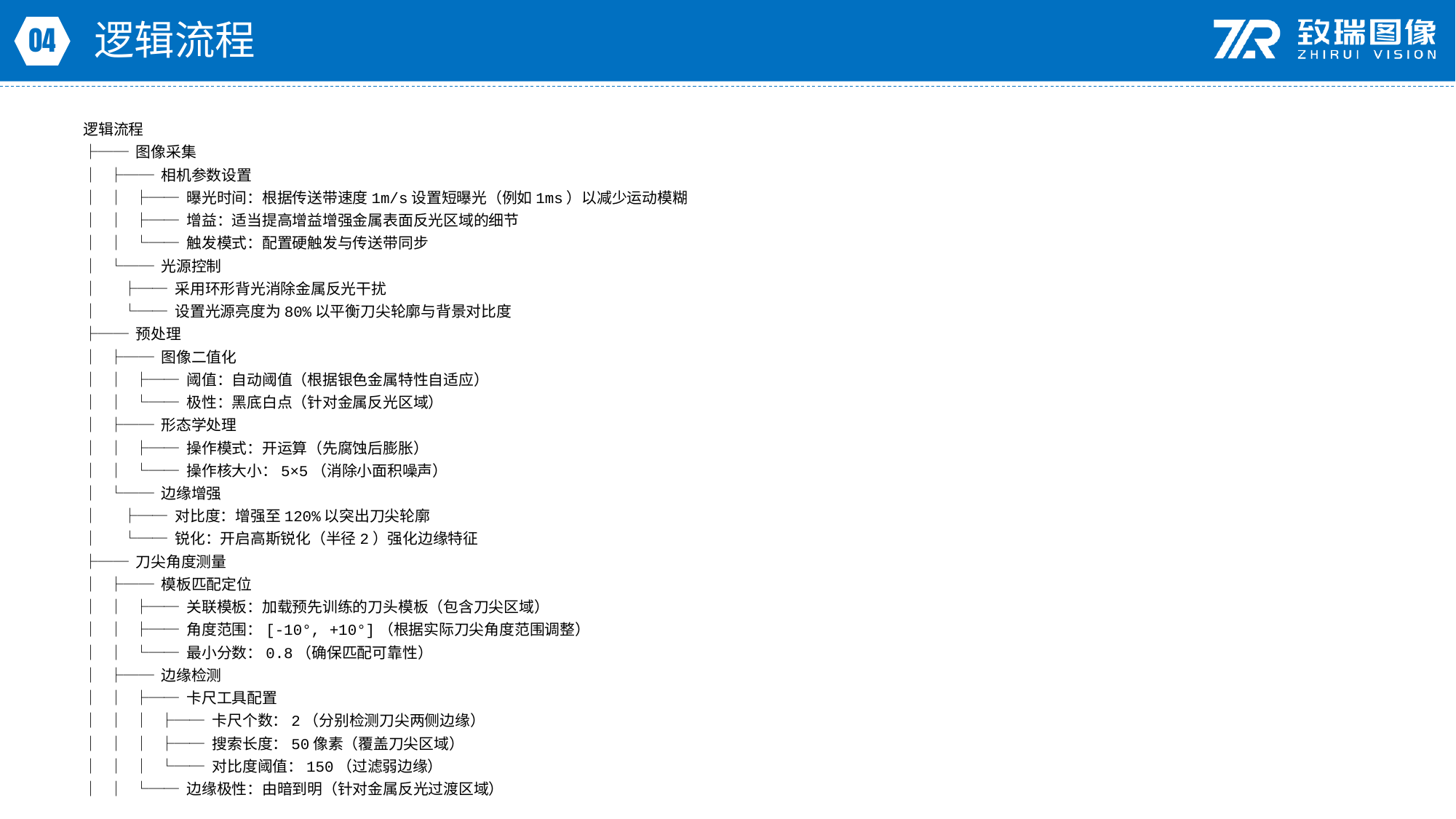

逻辑流程
04

逻辑流程
├── 图像采集
│   ├── 相机参数设置
│   │   ├── 曝光时间：根据传送带速度1m/s设置短曝光（例如1ms）以减少运动模糊
│   │   ├── 增益：适当提高增益增强金属表面反光区域的细节
│   │   └── 触发模式：配置硬触发与传送带同步
│   └── 光源控制
│       ├── 采用环形背光消除金属反光干扰
│       └── 设置光源亮度为80%以平衡刀尖轮廓与背景对比度
├── 预处理
│   ├── 图像二值化
│   │   ├── 阈值：自动阈值（根据银色金属特性自适应）
│   │   └── 极性：黑底白点（针对金属反光区域）
│   ├── 形态学处理
│   │   ├── 操作模式：开运算（先腐蚀后膨胀）
│   │   └── 操作核大小：5×5（消除小面积噪声）
│   └── 边缘增强
│       ├── 对比度：增强至120%以突出刀尖轮廓
│       └── 锐化：开启高斯锐化（半径2）强化边缘特征
├── 刀尖角度测量
│   ├── 模板匹配定位
│   │   ├── 关联模板：加载预先训练的刀头模板（包含刀尖区域）
│   │   ├── 角度范围：[-10°, +10°]（根据实际刀尖角度范围调整）
│   │   └── 最小分数：0.8（确保匹配可靠性）
│   ├── 边缘检测
│   │   ├── 卡尺工具配置
│   │   │   ├── 卡尺个数：2（分别检测刀尖两侧边缘）
│   │   │   ├── 搜索长度：50像素（覆盖刀尖区域）
│   │   │   └── 对比度阈值：150（过滤弱边缘）
│   │   └── 边缘极性：由暗到明（针对金属反光过渡区域）